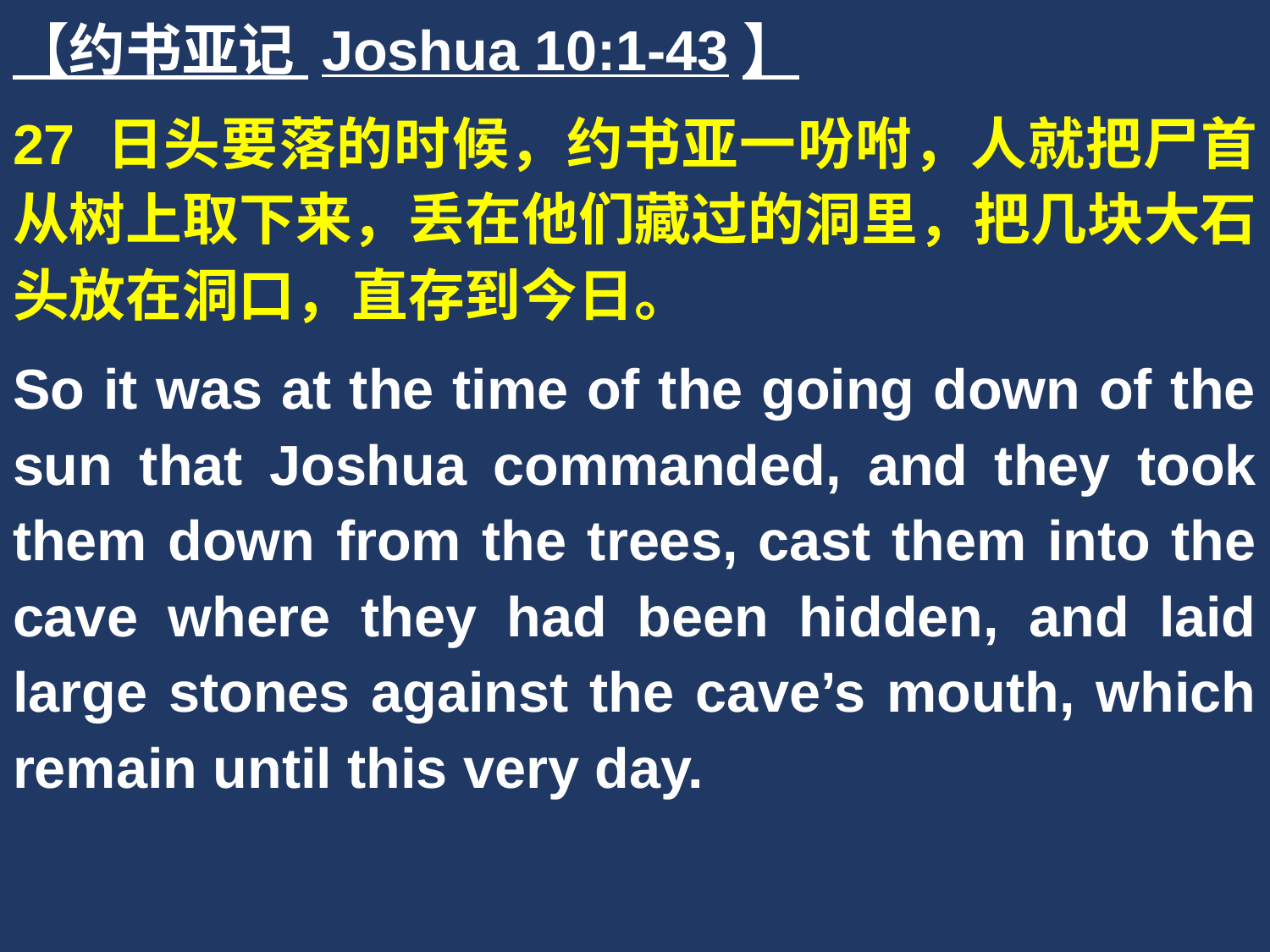

【约书亚记 Joshua 10:1-43】
27 日头要落的时候，约书亚一吩咐，人就把尸首从树上取下来，丢在他们藏过的洞里，把几块大石头放在洞口，直存到今日。
So it was at the time of the going down of the sun that Joshua commanded, and they took them down from the trees, cast them into the cave where they had been hidden, and laid large stones against the cave’s mouth, which remain until this very day.